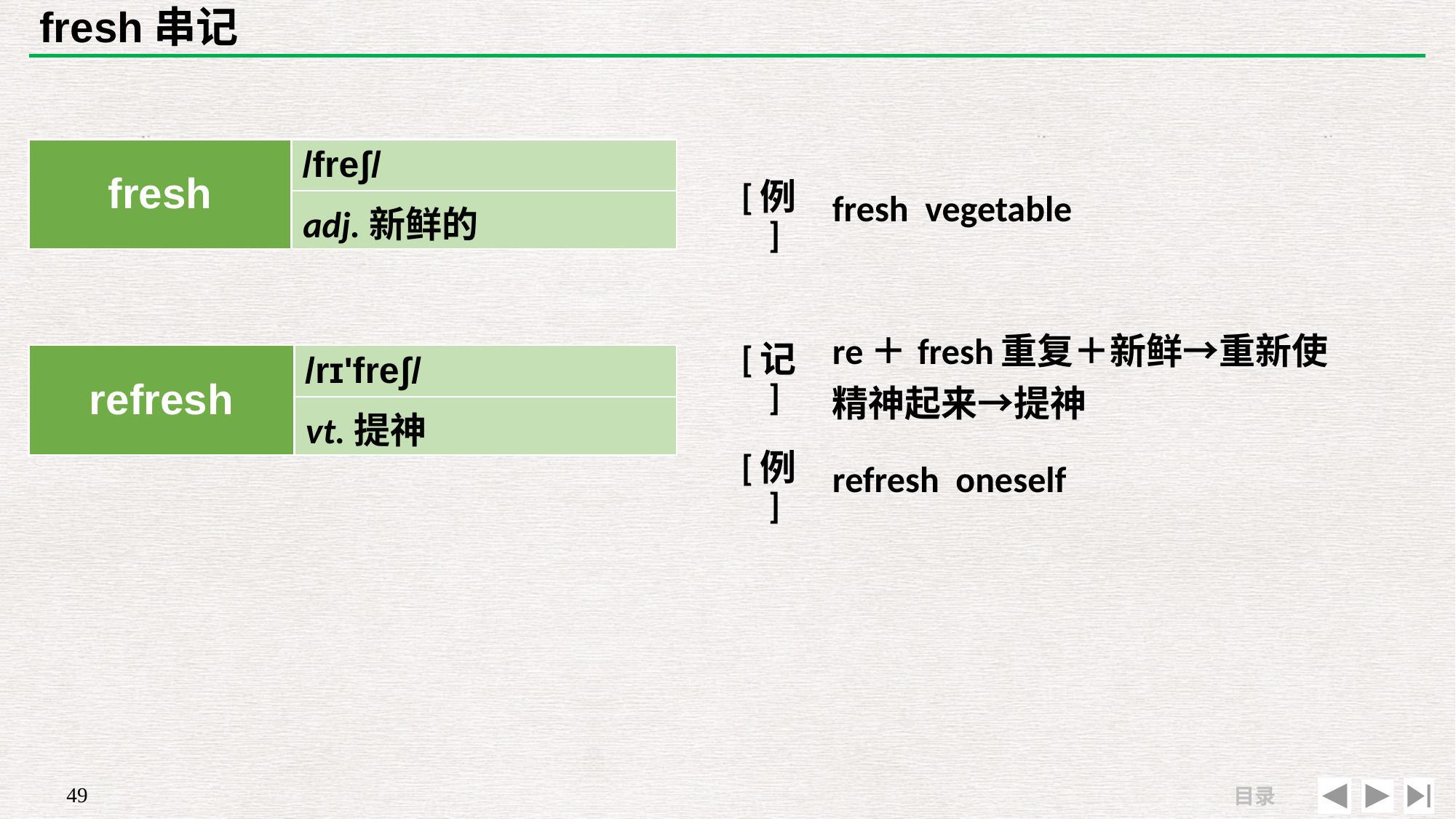

# fresh串记

|  |  |
| --- | --- |
| [例] | fresh vegetable |
| fresh | /freʃ/ |
| --- | --- |
|  |  |
adj.新鲜的
| [记] | re＋fresh重复＋新鲜→重新使精神起来→提神 |
| --- | --- |
| [例] | refresh oneself |
| refresh | /rɪ'freʃ/ |
| --- | --- |
|  |  |
vt.提神